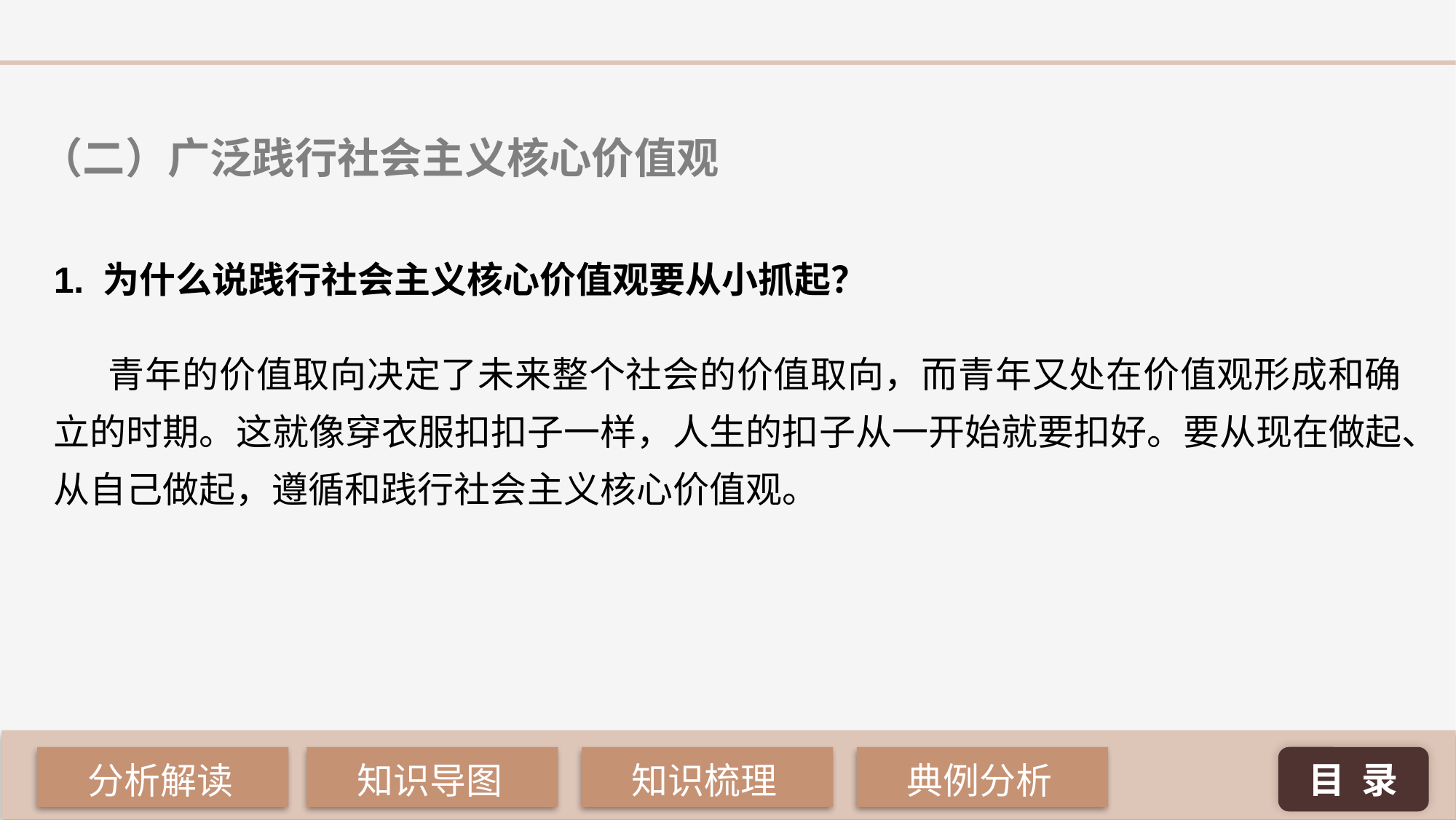

（二）广泛践行社会主义核心价值观
1. 为什么说践行社会主义核心价值观要从小抓起？
青年的价值取向决定了未来整个社会的价值取向，而青年又处在价值观形成和确立的时期。这就像穿衣服扣扣子一样，人生的扣子从一开始就要扣好。要从现在做起、从自己做起，遵循和践行社会主义核心价值观。